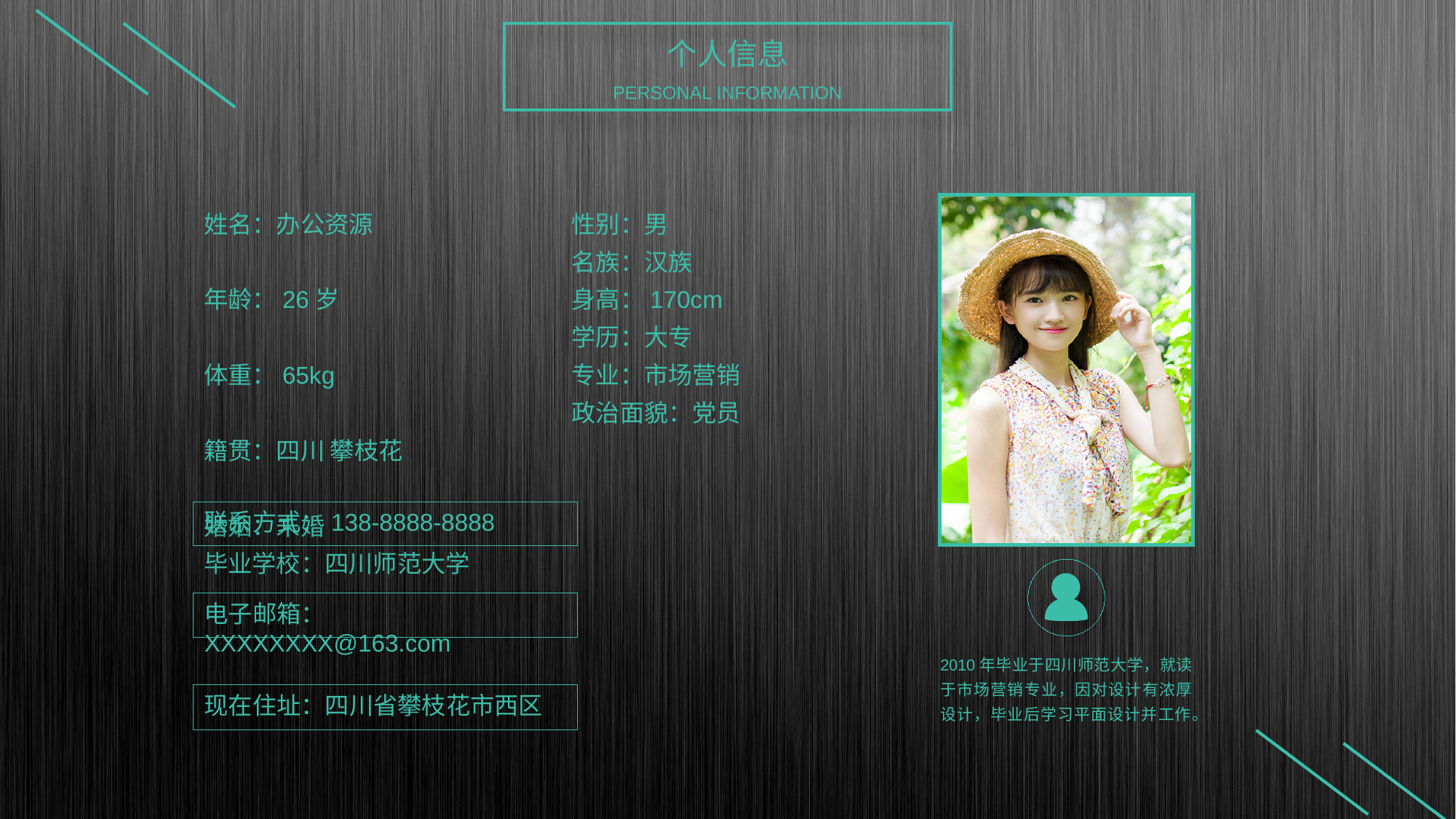

个人信息
PERSONAL INFORMATION
姓名：办公资源
年龄：26岁
体重：65kg
籍贯：四川 攀枝花
婚姻：未婚
毕业学校：四川师范大学
性别：男
名族：汉族
身高：170cm
学历：大专
专业：市场营销
政治面貌：党员

联系方式：138-8888-8888

电子邮箱：XXXXXXXX@163.com
2010年毕业于四川师范大学，就读于市场营销专业，因对设计有浓厚设计，毕业后学习平面设计并工作。
现在住址：四川省攀枝花市西区